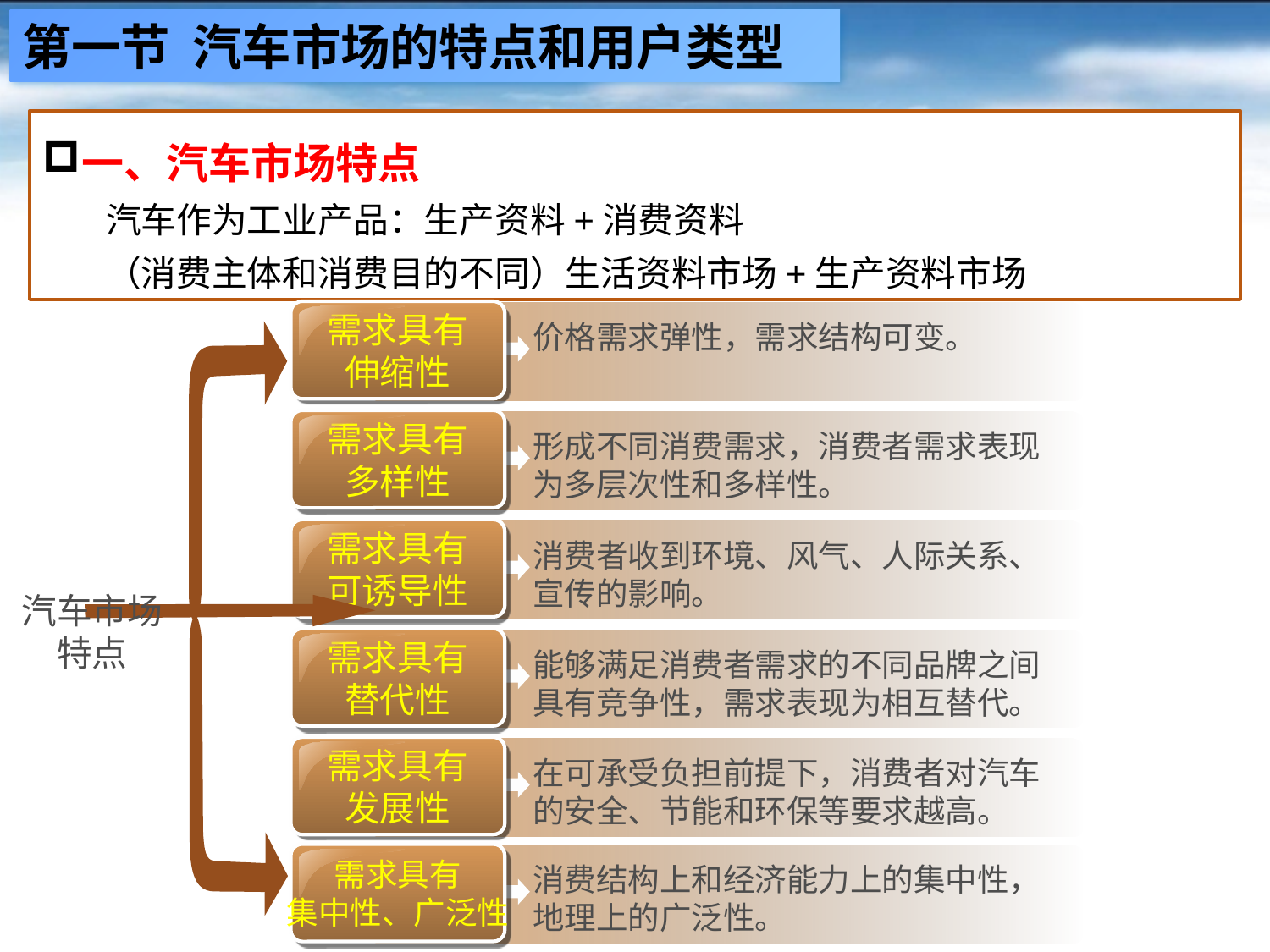

第一节  汽车市场的特点和用户类型
一、汽车市场特点
汽车作为工业产品：生产资料+消费资料
（消费主体和消费目的不同）生活资料市场+生产资料市场
需求具有
伸缩性

价格需求弹性，需求结构可变。

需求具有
多样性

形成不同消费需求，消费者需求表现为多层次性和多样性。

需求具有
可诱导性

消费者收到环境、风气、人际关系、宣传的影响。

汽车市场特点
需求具有
替代性

能够满足消费者需求的不同品牌之间具有竞争性，需求表现为相互替代。

需求具有
发展性

在可承受负担前提下，消费者对汽车的安全、节能和环保等要求越高。

需求具有
集中性、广泛性

消费结构上和经济能力上的集中性，地理上的广泛性。

5